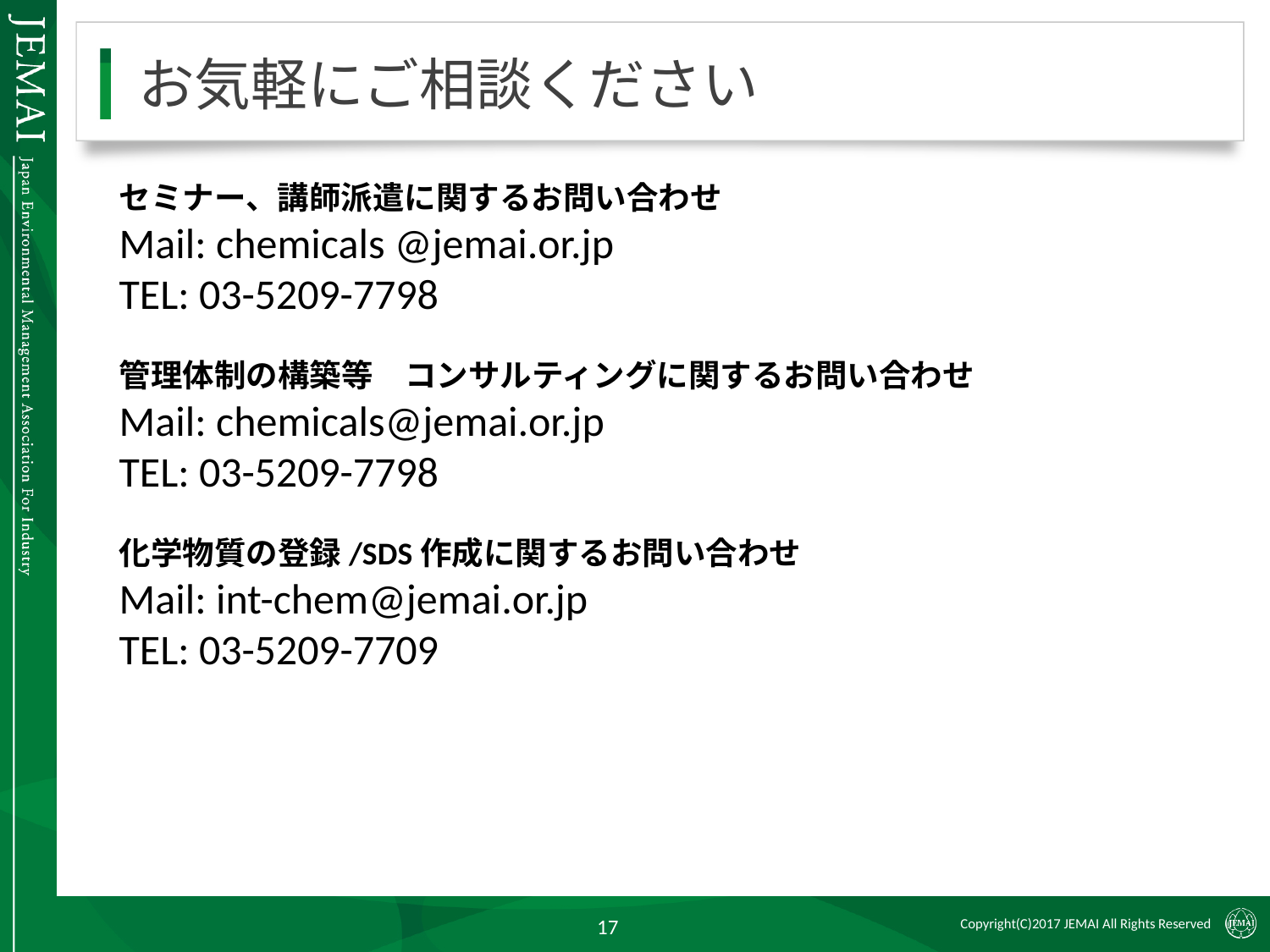

# お気軽にご相談ください
セミナー、講師派遣に関するお問い合わせ
Mail: chemicals @jemai.or.jp
TEL: 03-5209-7798

管理体制の構築等　コンサルティングに関するお問い合わせ
Mail: chemicals@jemai.or.jp
TEL: 03-5209-7798

化学物質の登録/SDS作成に関するお問い合わせ
Mail: int-chem@jemai.or.jp
TEL: 03-5209-7709
17